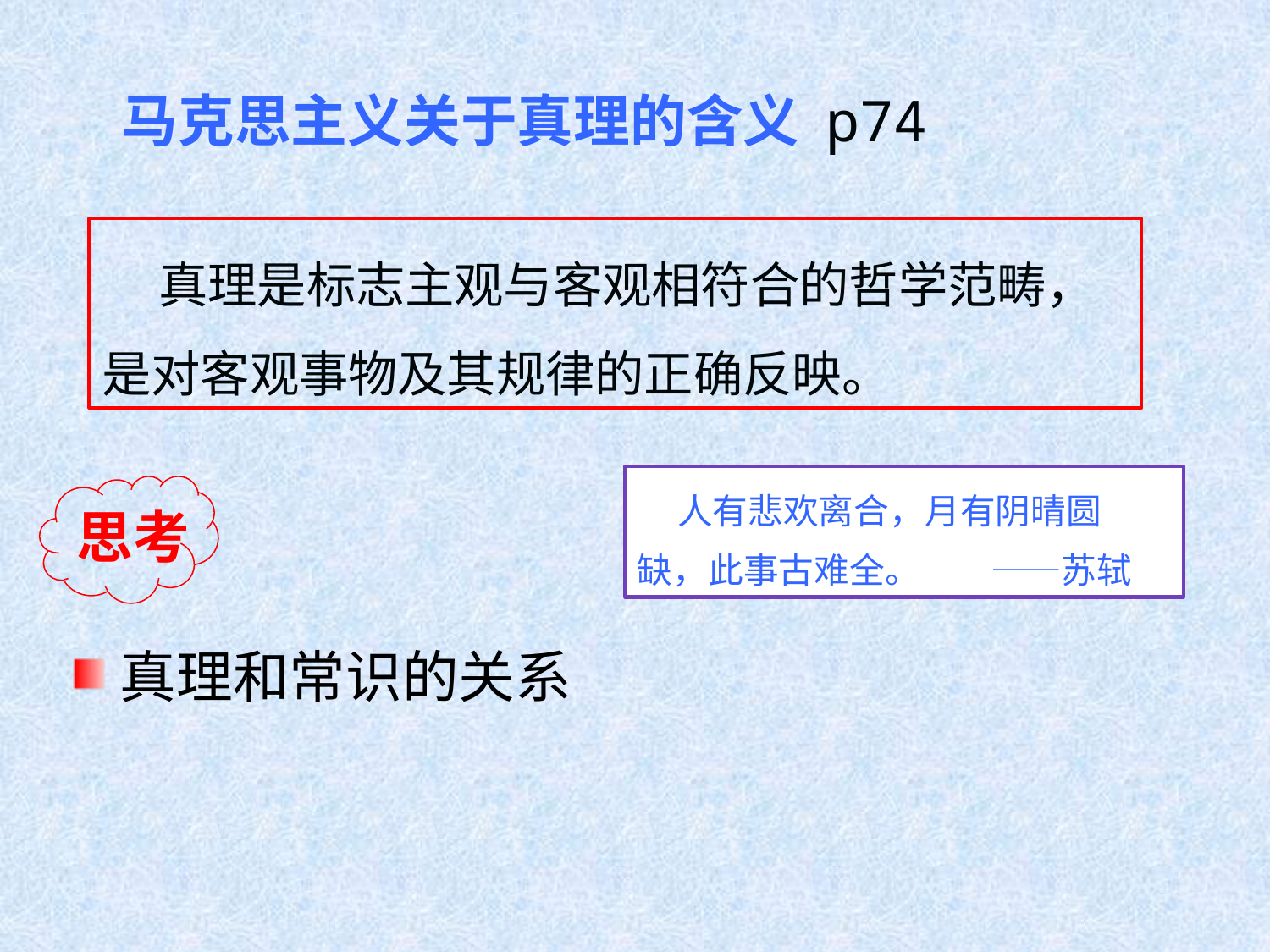

马克思主义关于真理的含义 p74
    真理是标志主观与客观相符合的哲学范畴，是对客观事物及其规律的正确反映。
    人有悲欢离合，月有阴晴圆缺，此事古难全。         ——苏轼
思考
真理和常识的关系